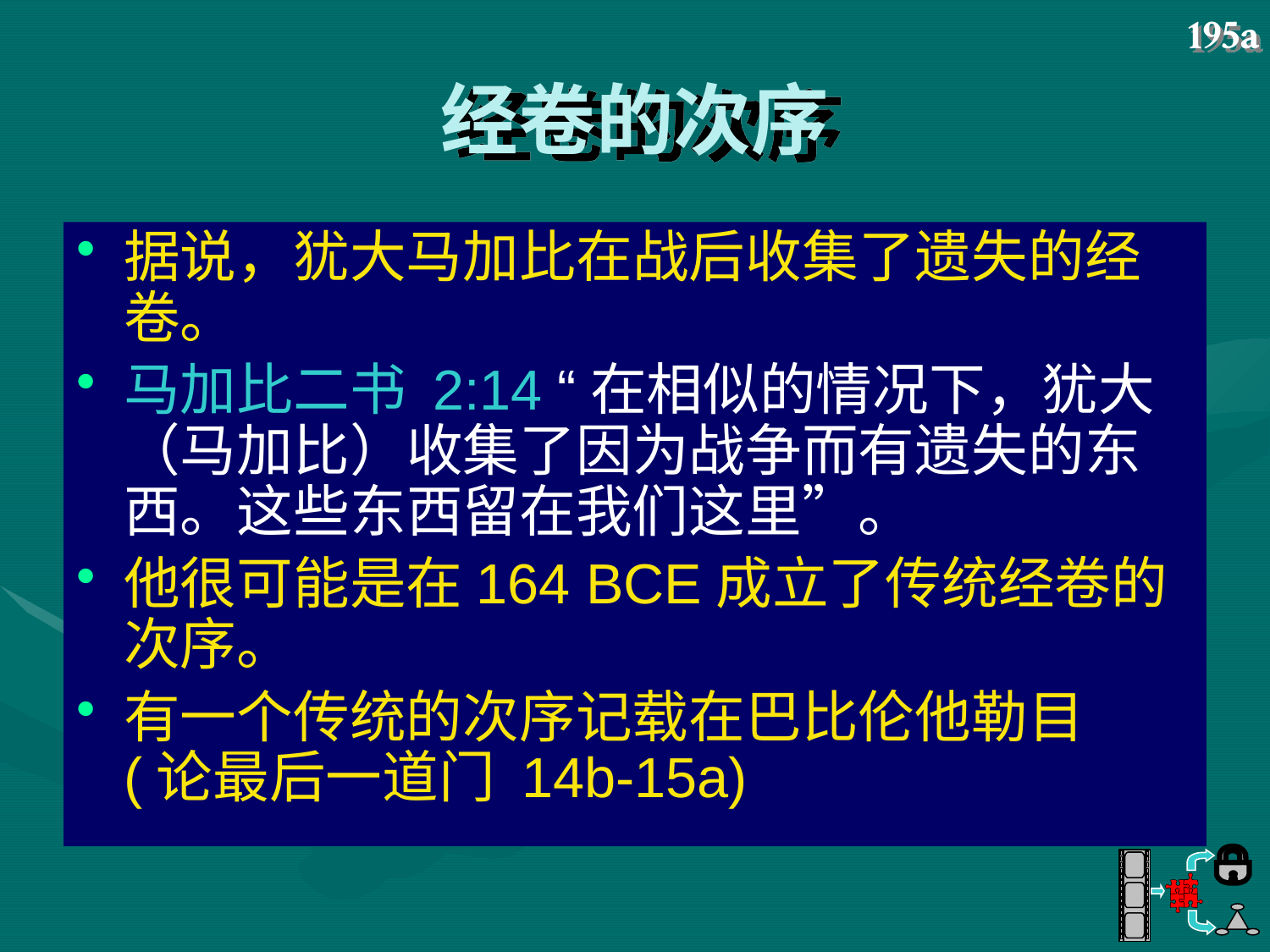

195a
# 经卷的次序
据说，犹大马加比在战后收集了遗失的经卷。
马加比二书 2:14 “在相似的情况下，犹大（马加比）收集了因为战争而有遗失的东西。这些东西留在我们这里”。
他很可能是在164 BCE成立了传统经卷的次序。
有一个传统的次序记载在巴比伦他勒目 (论最后一道门 14b-15a)